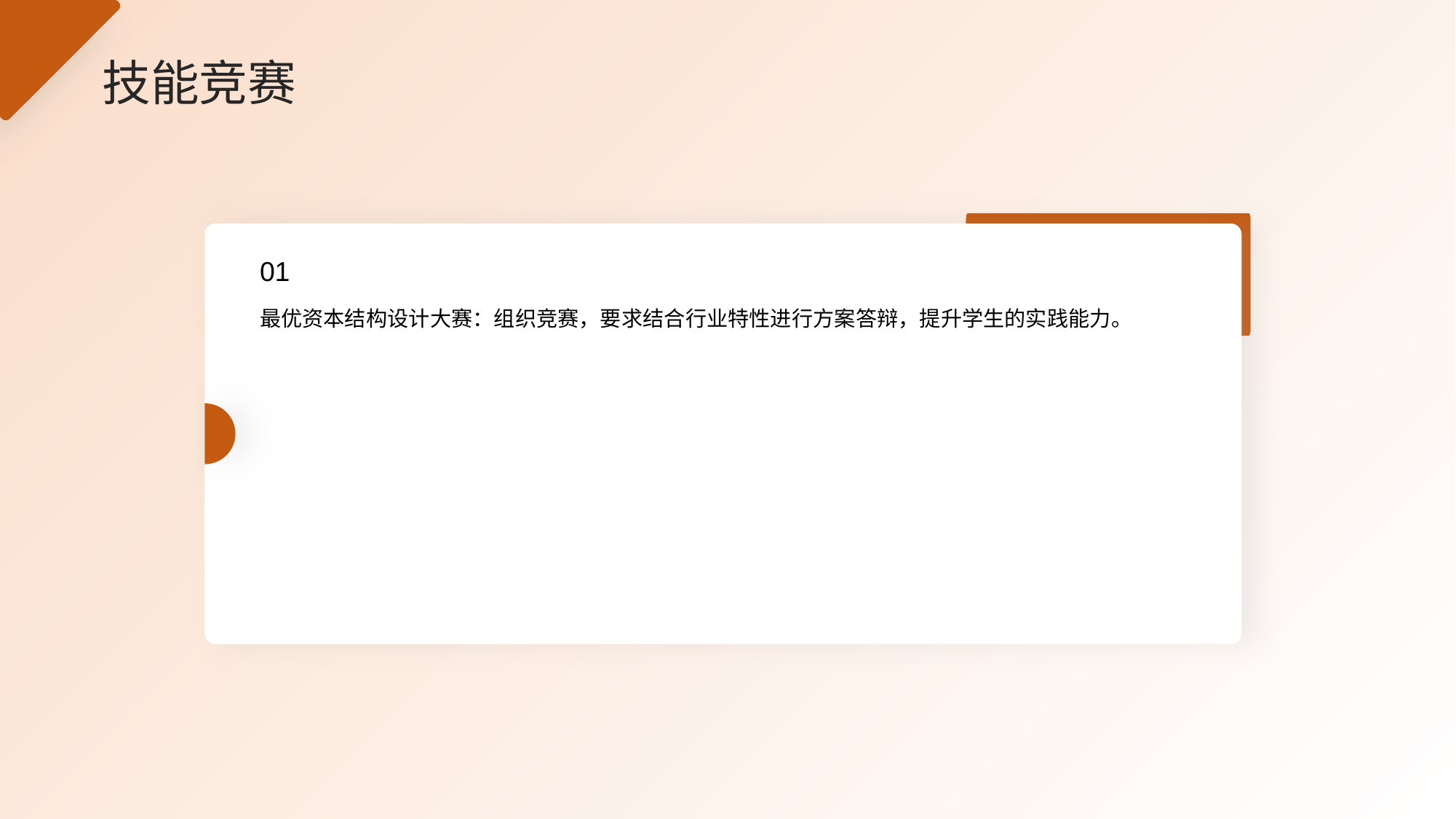

技能竞赛

01
最优资本结构设计大赛：组织竞赛，要求结合行业特性进行方案答辩，提升学生的实践能力。